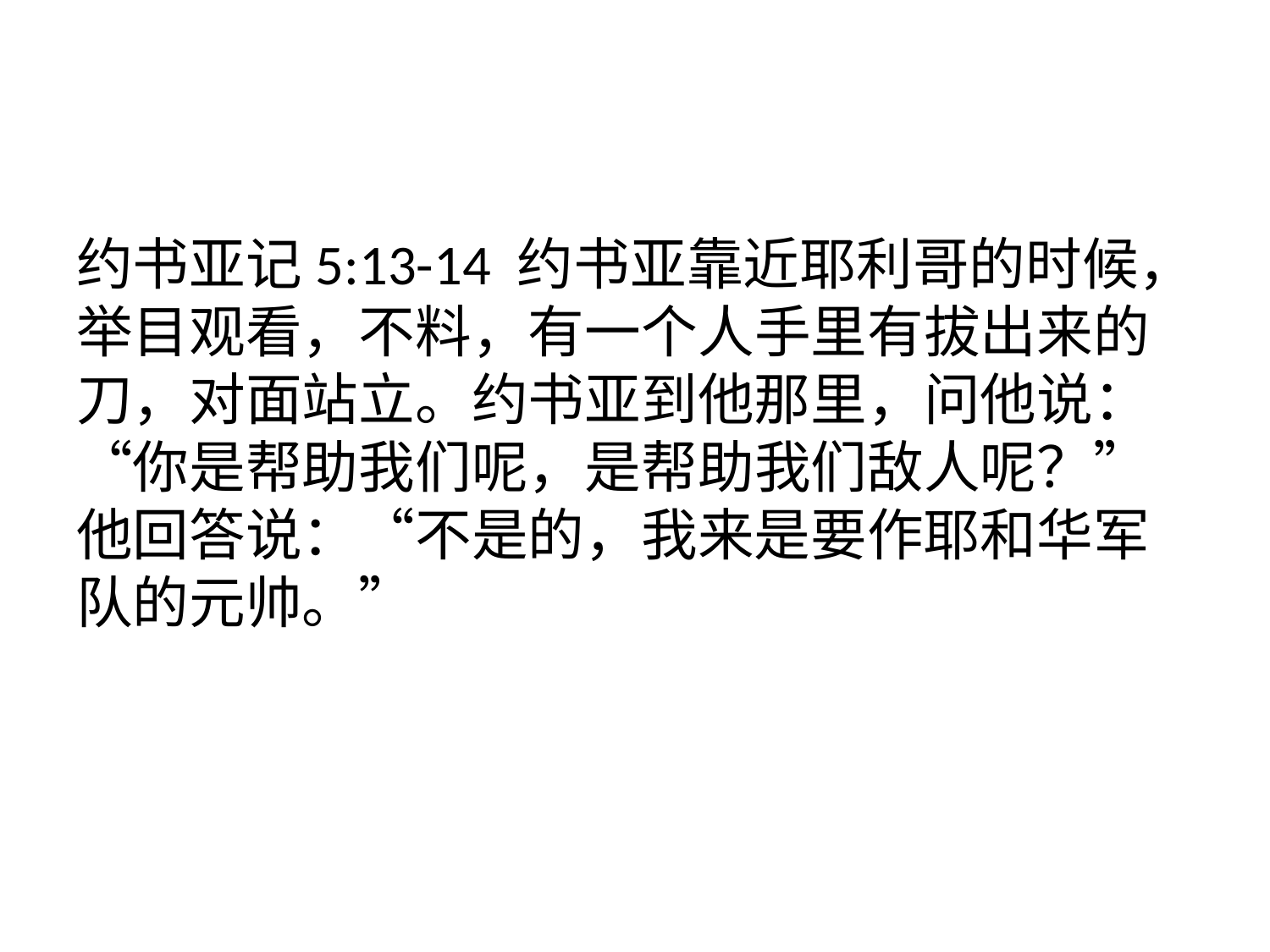

#
约书亚记5:13-14 约书亚靠近耶利哥的时候，举目观看，不料，有一个人手里有拔出来的刀，对面站立。约书亚到他那里，问他说：“你是帮助我们呢，是帮助我们敌人呢？”他回答说：“不是的，我来是要作耶和华军队的元帅。”